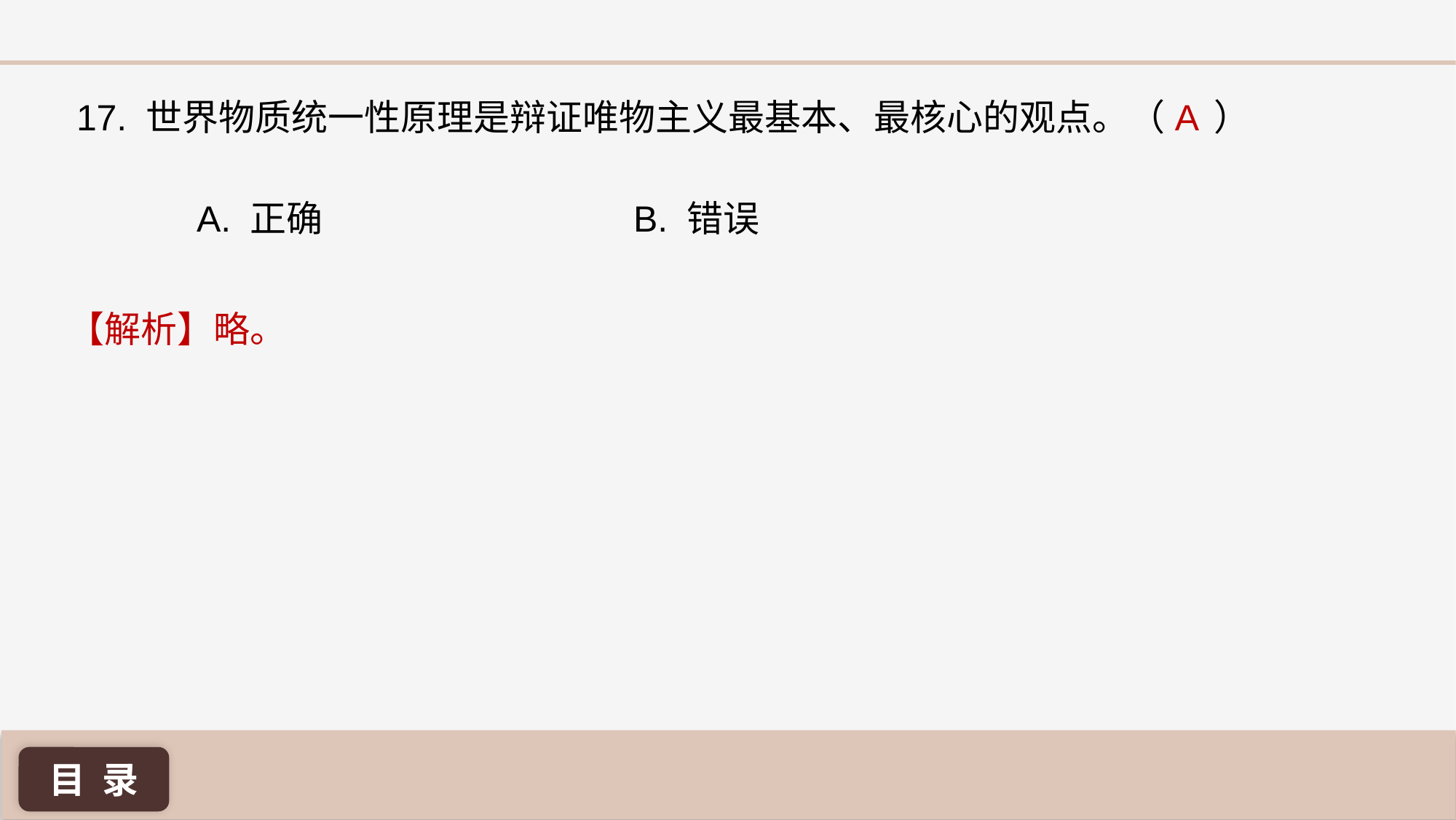

A
17. 世界物质统一性原理是辩证唯物主义最基本、最核心的观点。（      ）
A. 正确 			B. 错误
【解析】略。